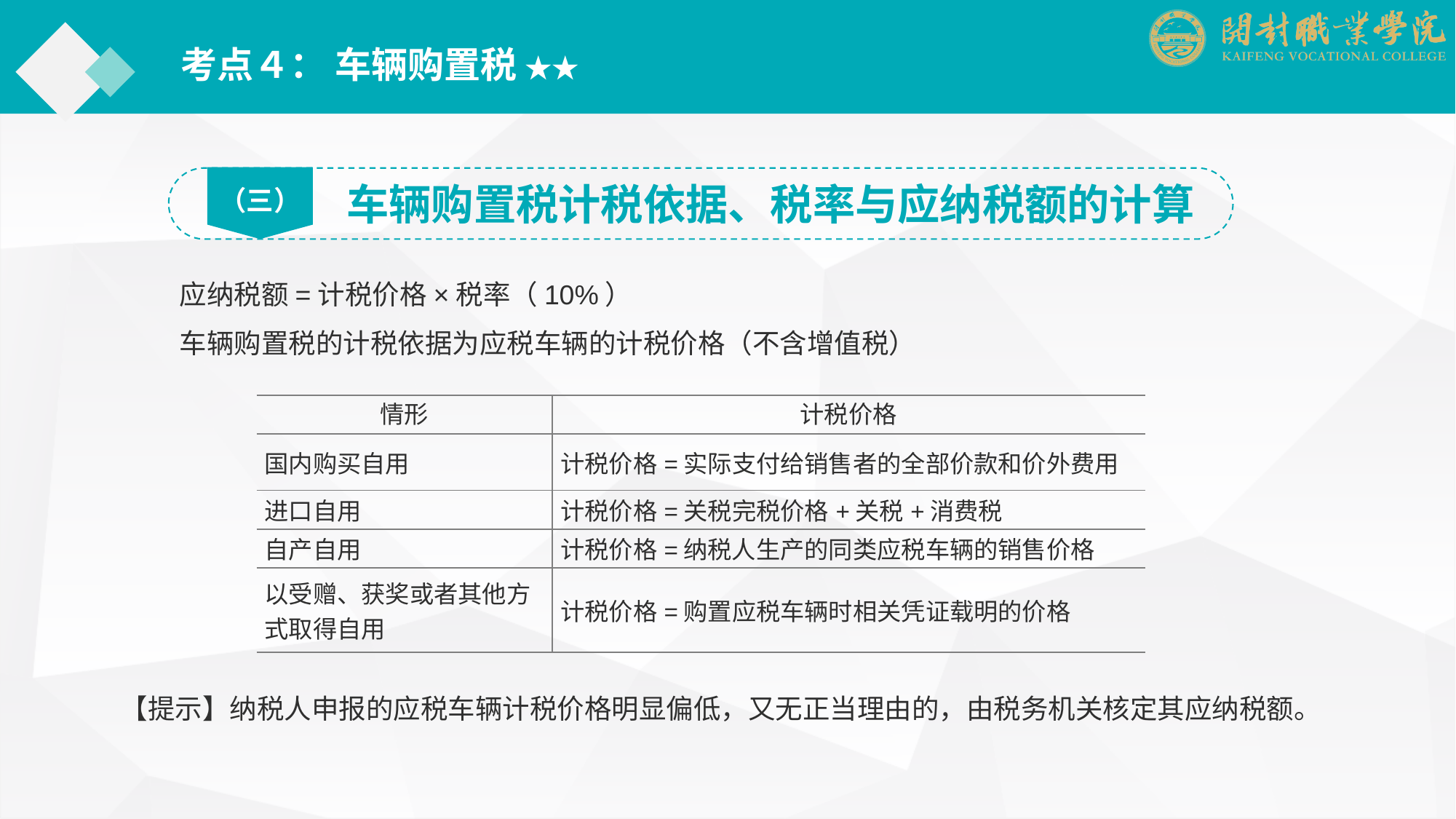

考点４： 车辆购置税 ★★
（三）

车辆购置税计税依据、税率与应纳税额的计算
应纳税额=计税价格×税率（10%）
车辆购置税的计税依据为应税车辆的计税价格（不含增值税）
| 情形 | 计税价格 |
| --- | --- |
| 国内购买自用 | 计税价格=实际支付给销售者的全部价款和价外费用 |
| 进口自用 | 计税价格=关税完税价格+关税+消费税 |
| 自产自用 | 计税价格=纳税人生产的同类应税车辆的销售价格 |
| 以受赠、获奖或者其他方式取得自用 | 计税价格=购置应税车辆时相关凭证载明的价格 |
【提示】纳税人申报的应税车辆计税价格明显偏低，又无正当理由的，由税务机关核定其应纳税额。